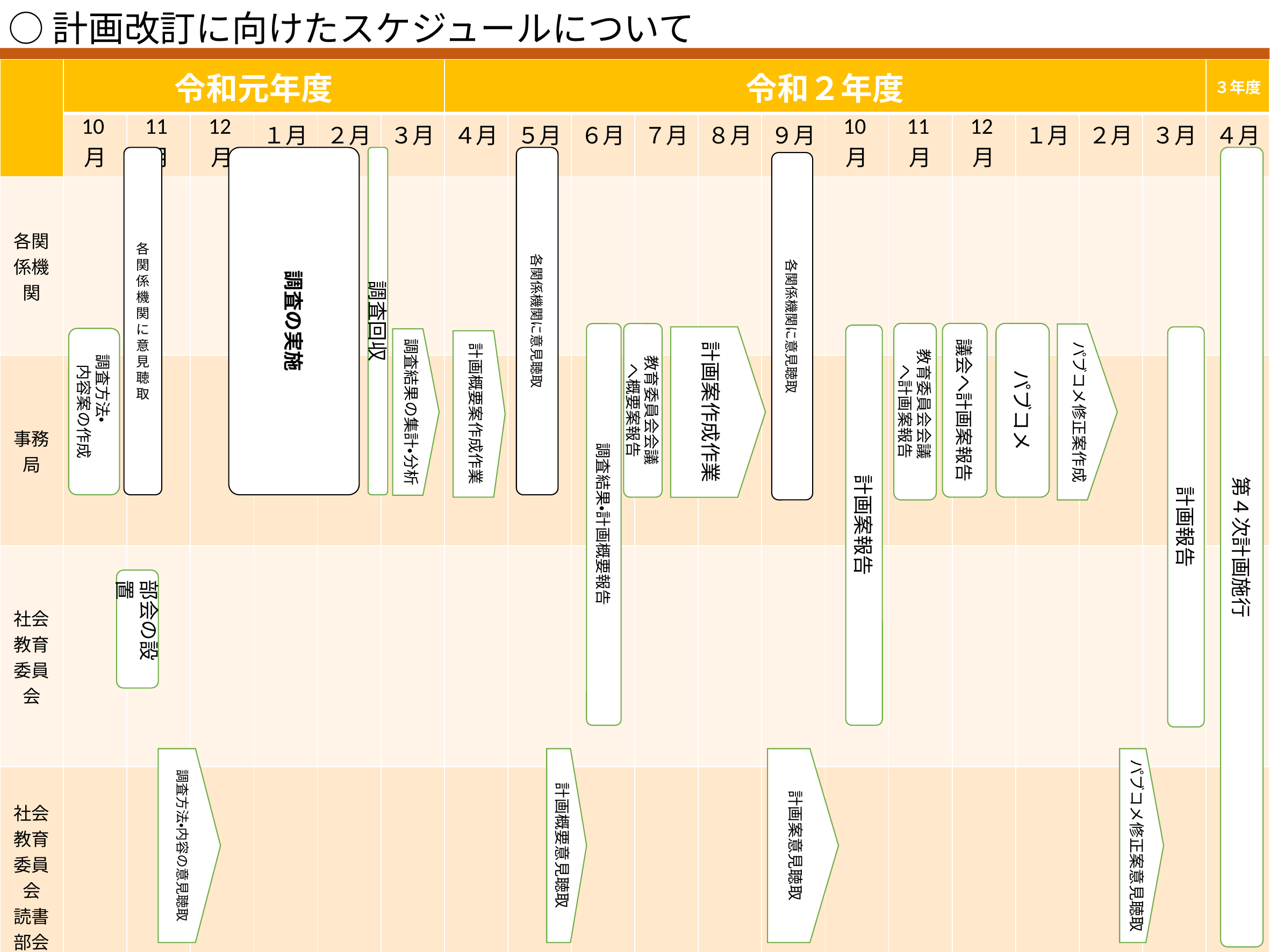

# ○計画改訂に向けたスケジュールについて

|  | 令和元年度 |  |  |  |  |  | 令和２年度 |  |  |  |  |  |  |  |  |  |  |  | ３年度 |
| --- | --- | --- | --- | --- | --- | --- | --- | --- | --- | --- | --- | --- | --- | --- | --- | --- | --- | --- | --- |
|  | 10月 | 11月 | 12月 | １月 | ２月 | ３月 | ４月 | ５月 | ６月 | ７月 | ８月 | ９月 | 10月 | 11月 | 12月 | １月 | ２月 | ３月 | ４月 |
| 各関係機関 |  |  |  |  |  |  |  |  |  |  |  |  |  |  |  |  |  |  |  |
| 事務局 |  |  |  |  |  |  |  |  |  |  |  |  |  |  |  |  |  |  |  |
| 社会教育委員会 |  |  |  |  |  |  |  |  |  |  |  |  |  |  |  |  |  |  |  |
| 社会教育委員会 読書部会 |  |  |  |  |  |  |  |  |  |  |  |  |  |  |  |  |  |  |  |
調査回収
各関係機関に意見聴取
第４次計画施行
各関係機関に意見聴取
調査の実施
各関係機関に意見聴取
　教育委員会会議
へ計画案報告
議会へ計画案報告
パブコメ
調査結果・計画概要報告
教育委員会会議
へ概要案報告
パブコメ修正案作成
計画案報告
計画案作成作業
計画報告
　調査方法・
内容案の作成
調査結果の集計・分析
計画概要案作成作業
部会の設置
調査方法・内容の意見聴取
計画概要意見聴取
計画案意見聴取
パブコメ修正案意見聴取